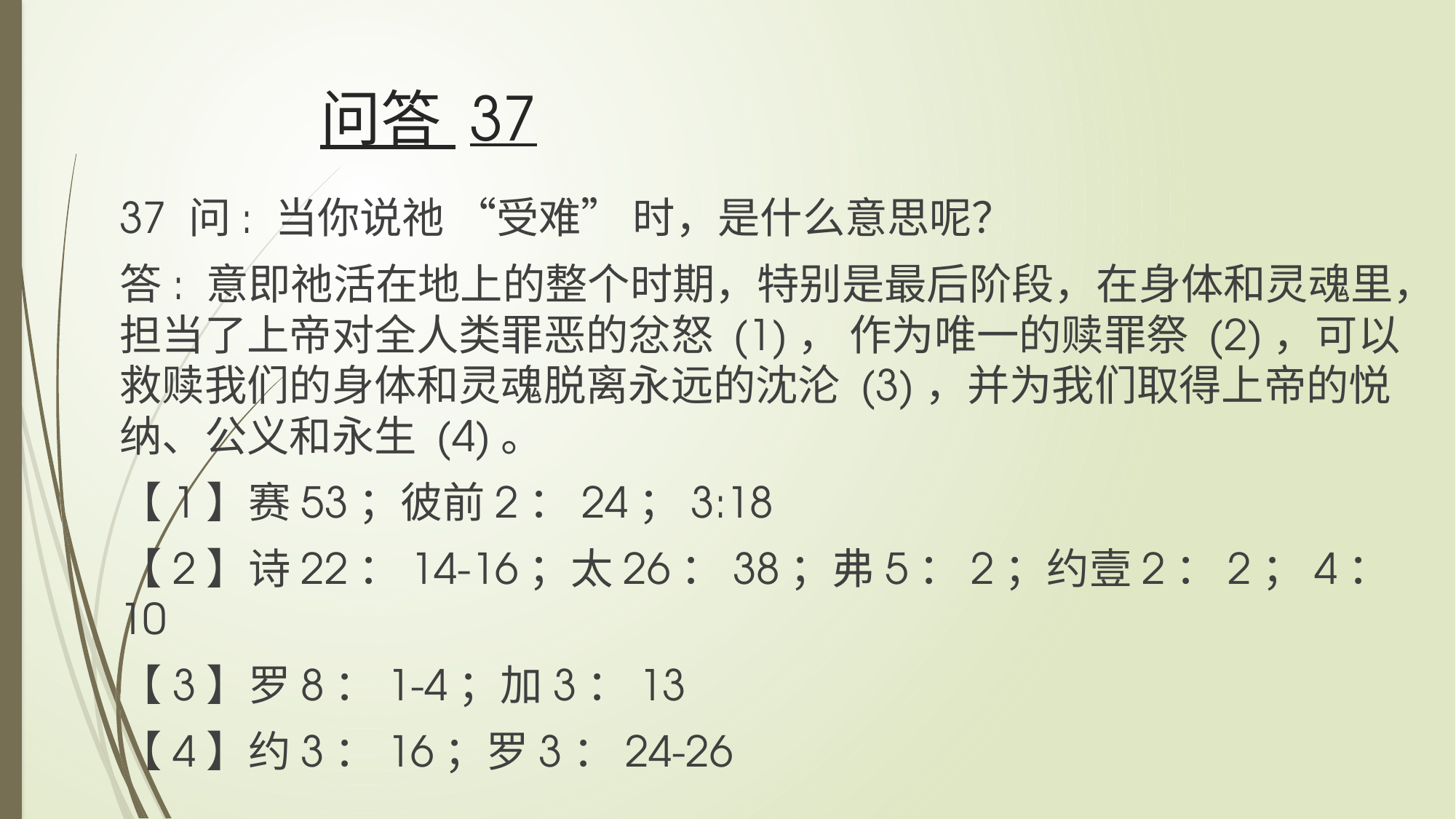

# 问答 37
37 问: 当你说祂 “受难” 时，是什么意思呢？
答: 意即祂活在地上的整个时期，特别是最后阶段，在身体和灵魂里，担当了上帝对全人类罪恶的忿怒 (1)， 作为唯一的赎罪祭 (2)，可以救赎我们的身体和灵魂脱离永远的沈沦 (3)，并为我们取得上帝的悦纳、公义和永生 (4)。
【1】赛53；彼前2：24；3:18
【2】诗22：14-16；太26：38；弗5：2；约壹2：2；4：10
【3】罗8：1-4；加3：13
【4】约3：16；罗3：24-26